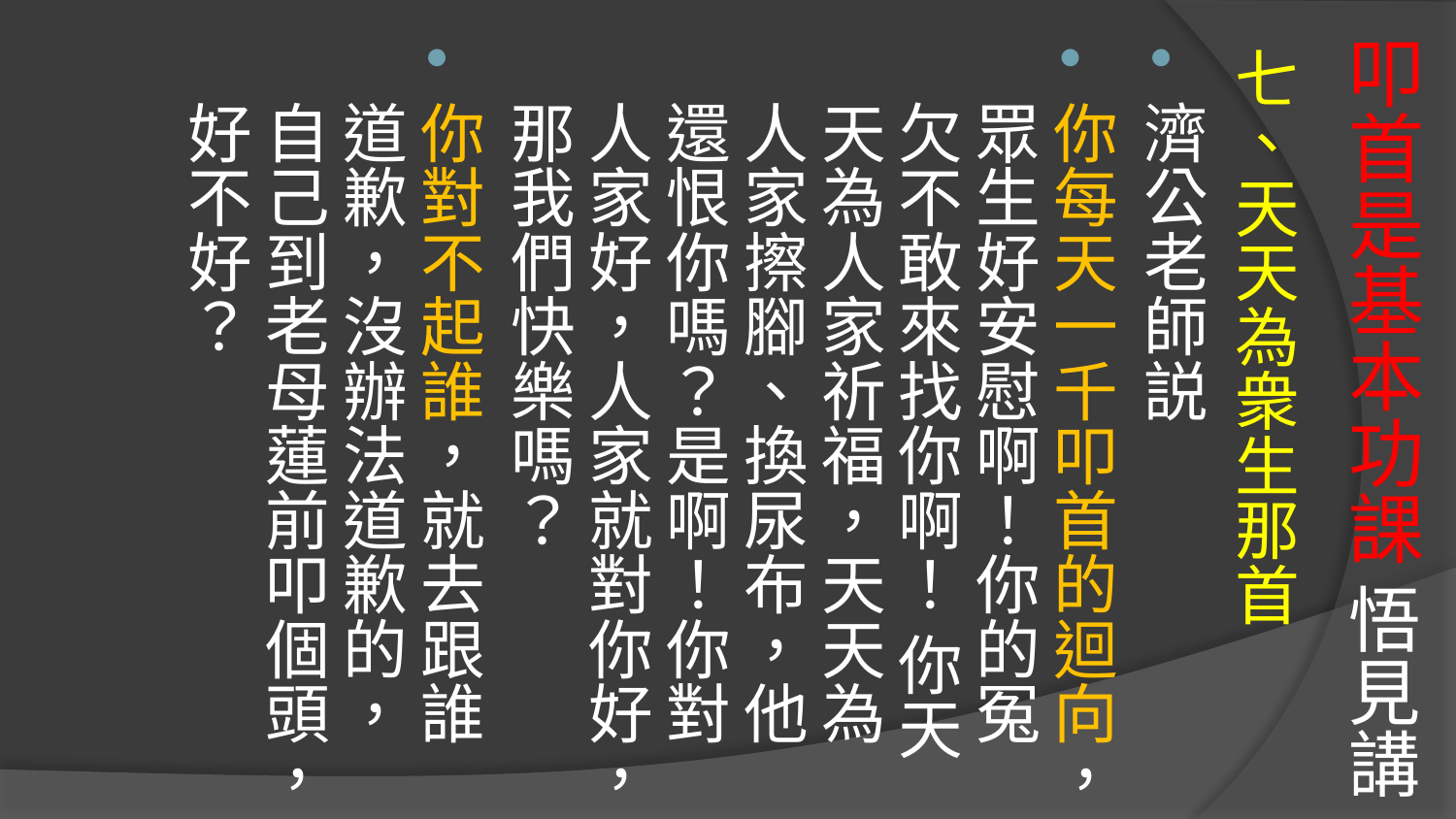

七、天天為衆生那首
濟公老師説
你每天一千叩首的迴向，眾生好安慰啊！你的冤欠不敢來找你啊！ 你天天為人家祈福，天天為人家擦腳、換尿布，他還恨你嗎？是啊！你對人家好，人家就對你好，那我們快樂嗎？
你對不起誰，就去跟誰道歉，沒辦法道歉的，自己到老母蓮前叩個頭，好不好？
# 叩首是基本功課 悟見講